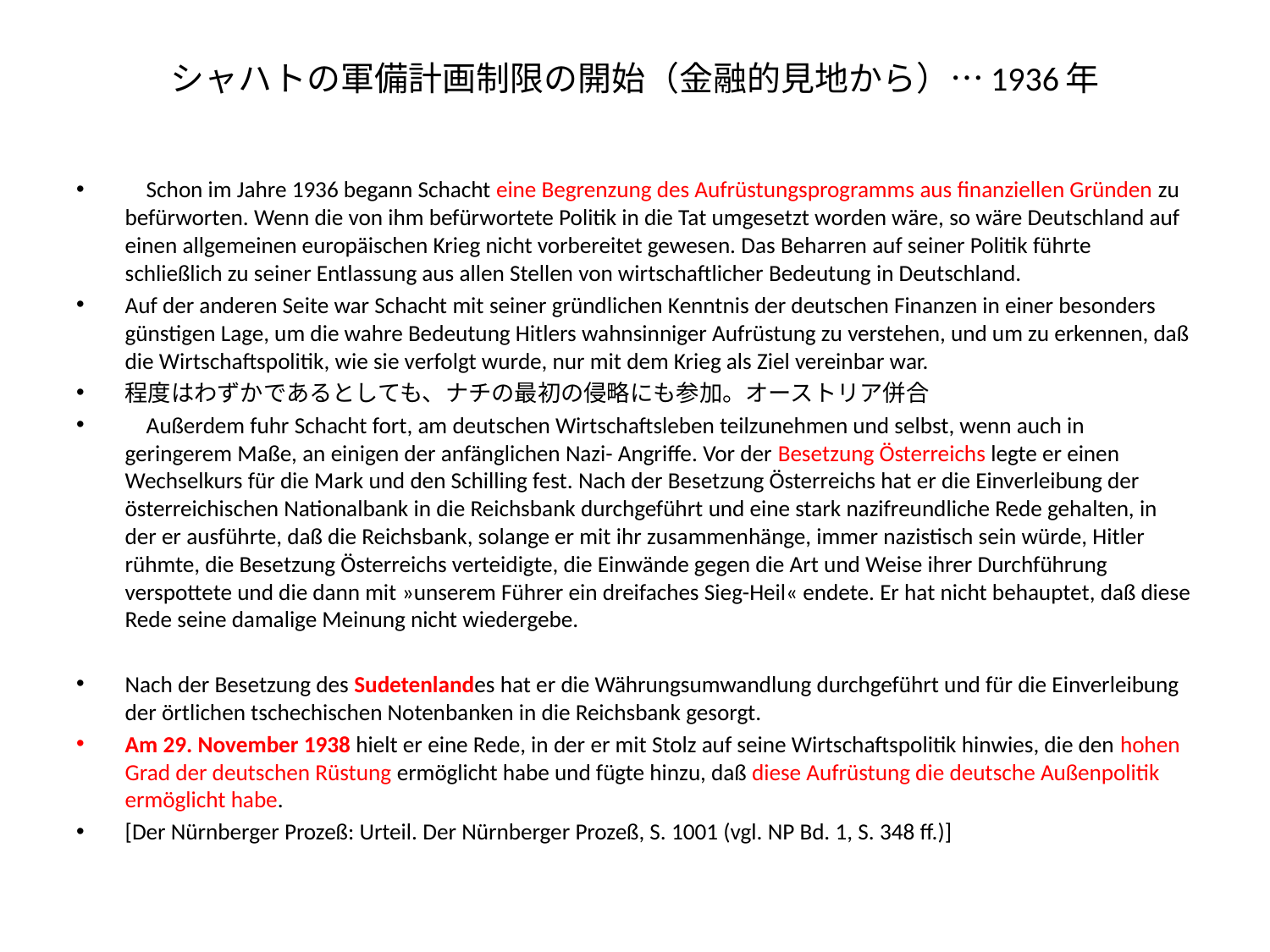

# シャハトの軍備計画制限の開始（金融的見地から）…1936年

    Schon im Jahre 1936 begann Schacht eine Begrenzung des Aufrüstungsprogramms aus finanziellen Gründen zu befürworten. Wenn die von ihm befürwortete Politik in die Tat umgesetzt worden wäre, so wäre Deutschland auf einen allgemeinen europäischen Krieg nicht vorbereitet gewesen. Das Beharren auf seiner Politik führte schließlich zu seiner Entlassung aus allen Stellen von wirtschaftlicher Bedeutung in Deutschland.
Auf der anderen Seite war Schacht mit seiner gründlichen Kenntnis der deutschen Finanzen in einer besonders günstigen Lage, um die wahre Bedeutung Hitlers wahnsinniger Aufrüstung zu verstehen, und um zu erkennen, daß die Wirtschaftspolitik, wie sie verfolgt wurde, nur mit dem Krieg als Ziel vereinbar war.
程度はわずかであるとしても、ナチの最初の侵略にも参加。オーストリア併合
    Außerdem fuhr Schacht fort, am deutschen Wirtschaftsleben teilzunehmen und selbst, wenn auch in geringerem Maße, an einigen der anfänglichen Nazi- Angriffe. Vor der Besetzung Österreichs legte er einen Wechselkurs für die Mark und den Schilling fest. Nach der Besetzung Österreichs hat er die Einverleibung der österreichischen Nationalbank in die Reichsbank durchgeführt und eine stark nazifreundliche Rede gehalten, in der er ausführte, daß die Reichsbank, solange er mit ihr zusammenhänge, immer nazistisch sein würde, Hitler rühmte, die Besetzung Österreichs verteidigte, die Einwände gegen die Art und Weise ihrer Durchführung verspottete und die dann mit »unserem Führer ein dreifaches Sieg-Heil« endete. Er hat nicht behauptet, daß diese Rede seine damalige Meinung nicht wiedergebe.

Nach der Besetzung des Sudetenlandes hat er die Währungsumwandlung durchgeführt und für die Einverleibung der örtlichen tschechischen Notenbanken in die Reichsbank gesorgt.
Am 29. November 1938 hielt er eine Rede, in der er mit Stolz auf seine Wirtschaftspolitik hinwies, die den hohen Grad der deutschen Rüstung ermöglicht habe und fügte hinzu, daß diese Aufrüstung die deutsche Außenpolitik ermöglicht habe.
[Der Nürnberger Prozeß: Urteil. Der Nürnberger Prozeß, S. 1001 (vgl. NP Bd. 1, S. 348 ff.)]